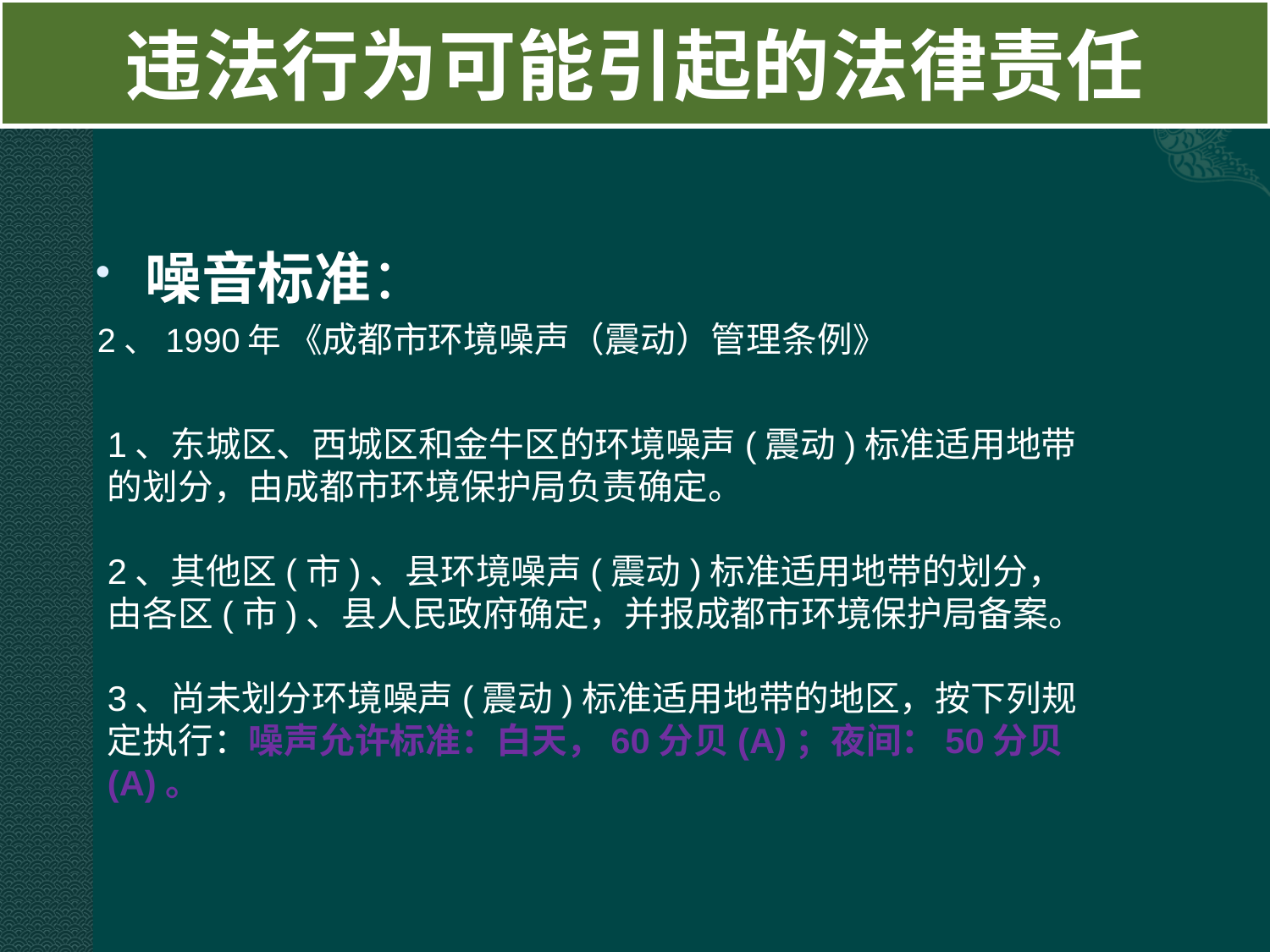

# 违法行为可能引起的法律责任
噪音标准：
2、1990年 《成都市环境噪声（震动）管理条例》

1、东城区、西城区和金牛区的环境噪声(震动)标准适用地带的划分，由成都市环境保护局负责确定。

2、其他区(市)、县环境噪声(震动)标准适用地带的划分，由各区(市)、县人民政府确定，并报成都市环境保护局备案。

3、尚未划分环境噪声(震动)标准适用地带的地区，按下列规定执行：噪声允许标准：白天，60分贝(A)；夜间：50分贝(A)。